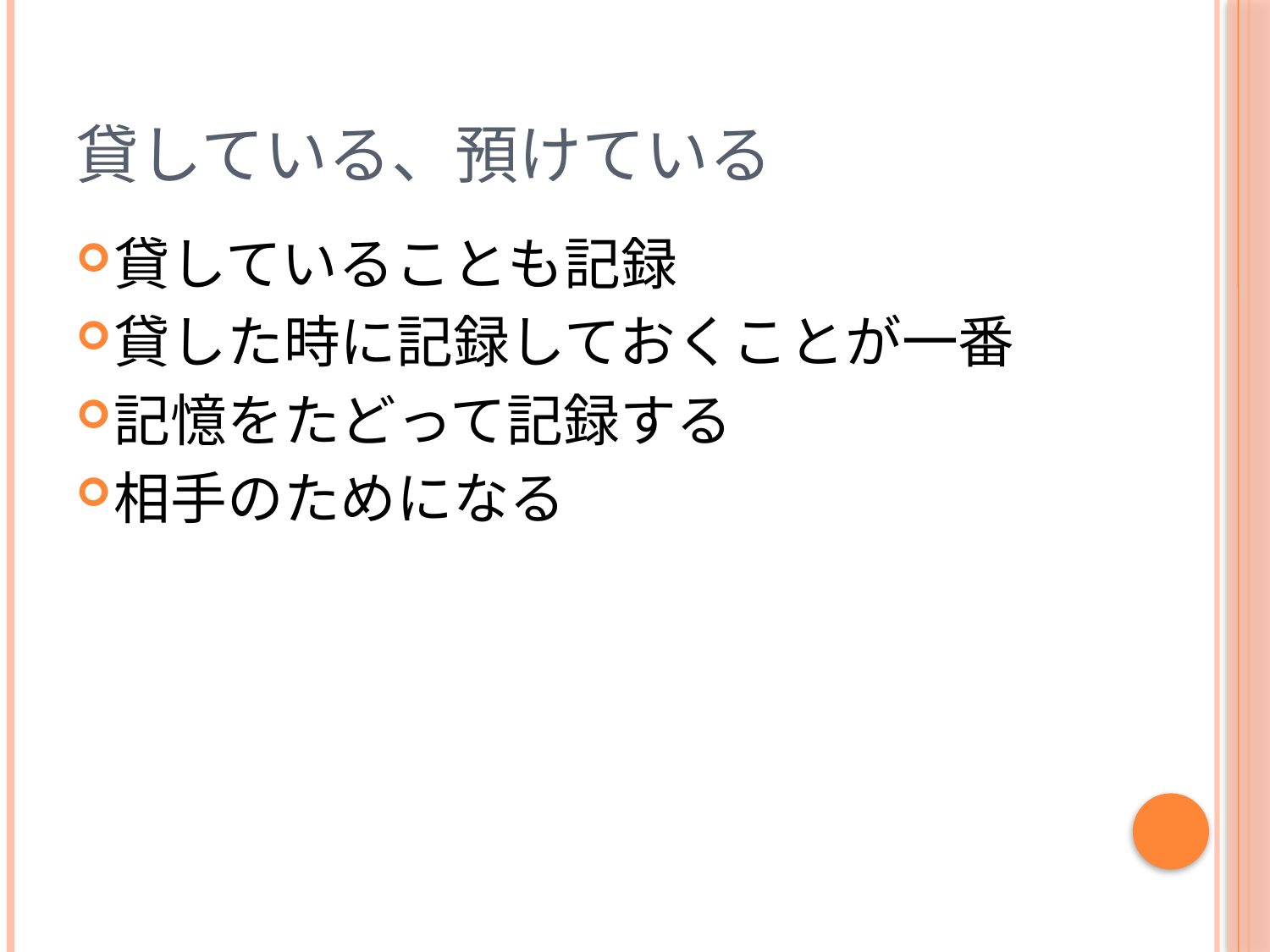

# 貸している、預けている
貸していることも記録
貸した時に記録しておくことが一番
記憶をたどって記録する
相手のためになる